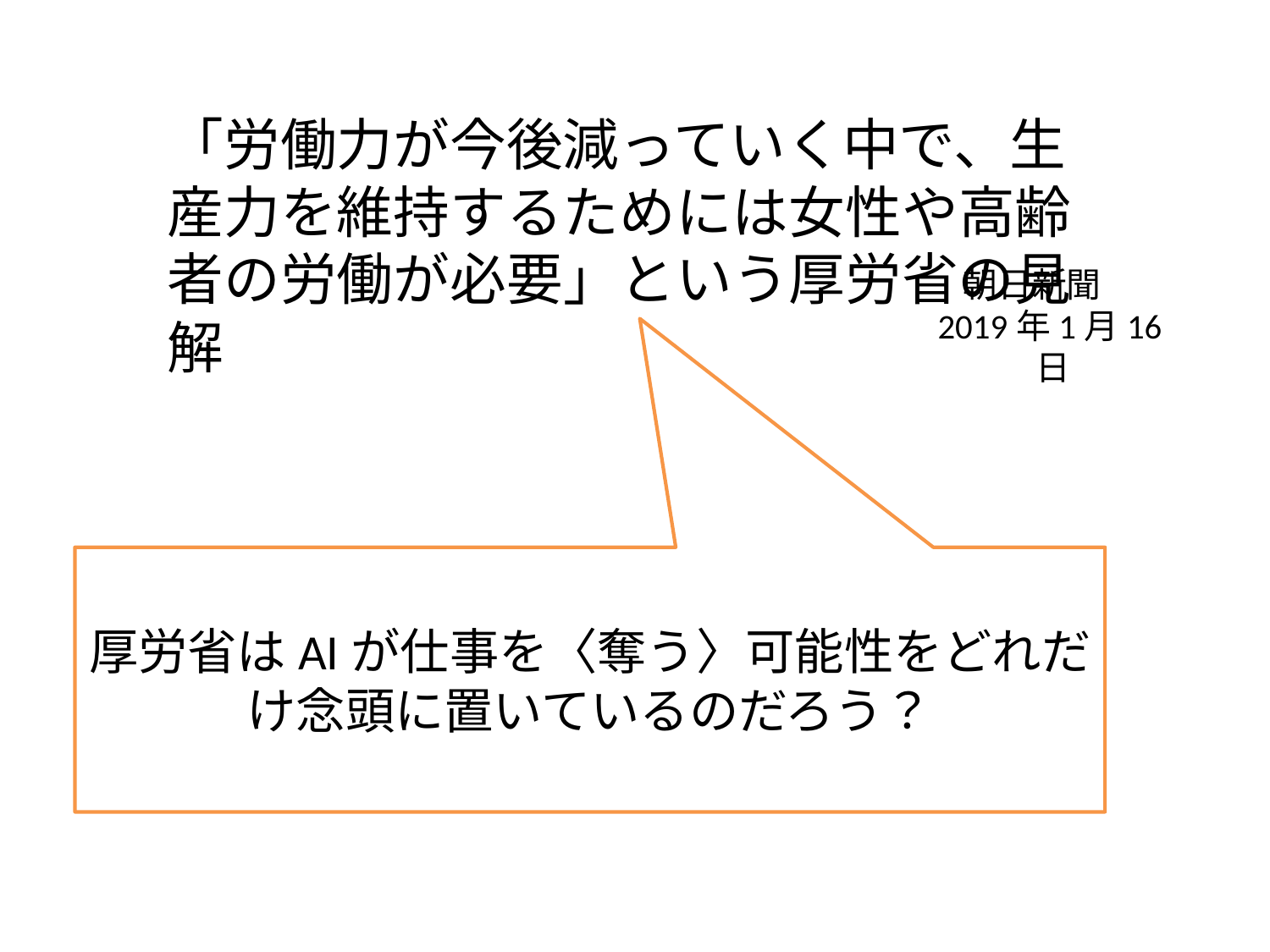

「労働力が今後減っていく中で、生産力を維持するためには女性や高齢者の労働が必要」という厚労省の見解

# 朝日新聞　2019年1月16日
厚労省はAIが仕事を〈奪う〉可能性をどれだけ念頭に置いているのだろう？